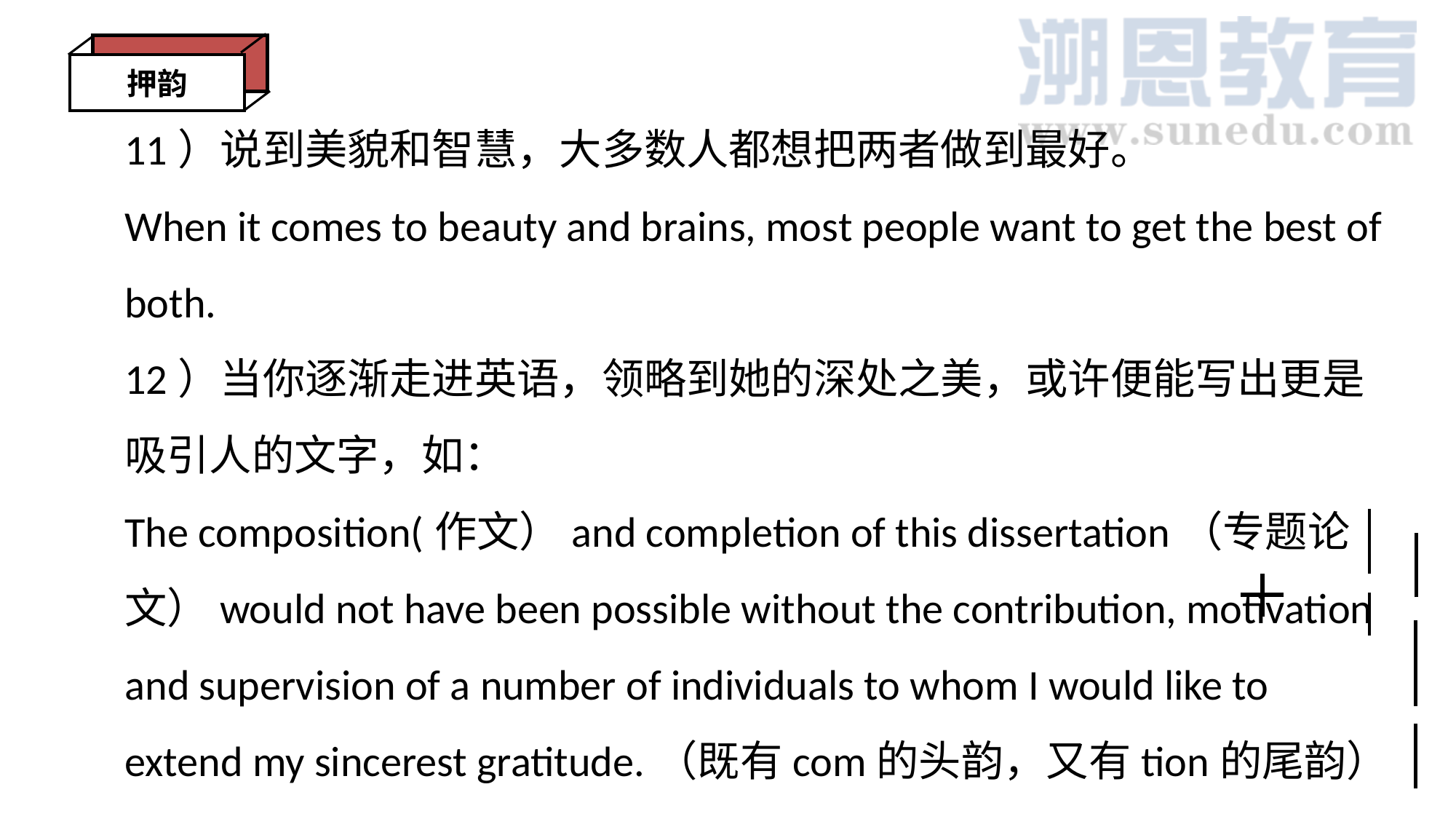

押韵
11）说到美貌和智慧，大多数人都想把两者做到最好。
When it comes to beauty and brains, most people want to get the best of both.
12）当你逐渐走进英语，领略到她的深处之美，或许便能写出更是吸引人的文字，如：
The composition(作文）and completion of this dissertation（专题论文）would not have been possible without the contribution, motivation and supervision of a number of individuals to whom I would like to extend my sincerest gratitude.（既有com的头韵，又有tion的尾韵）